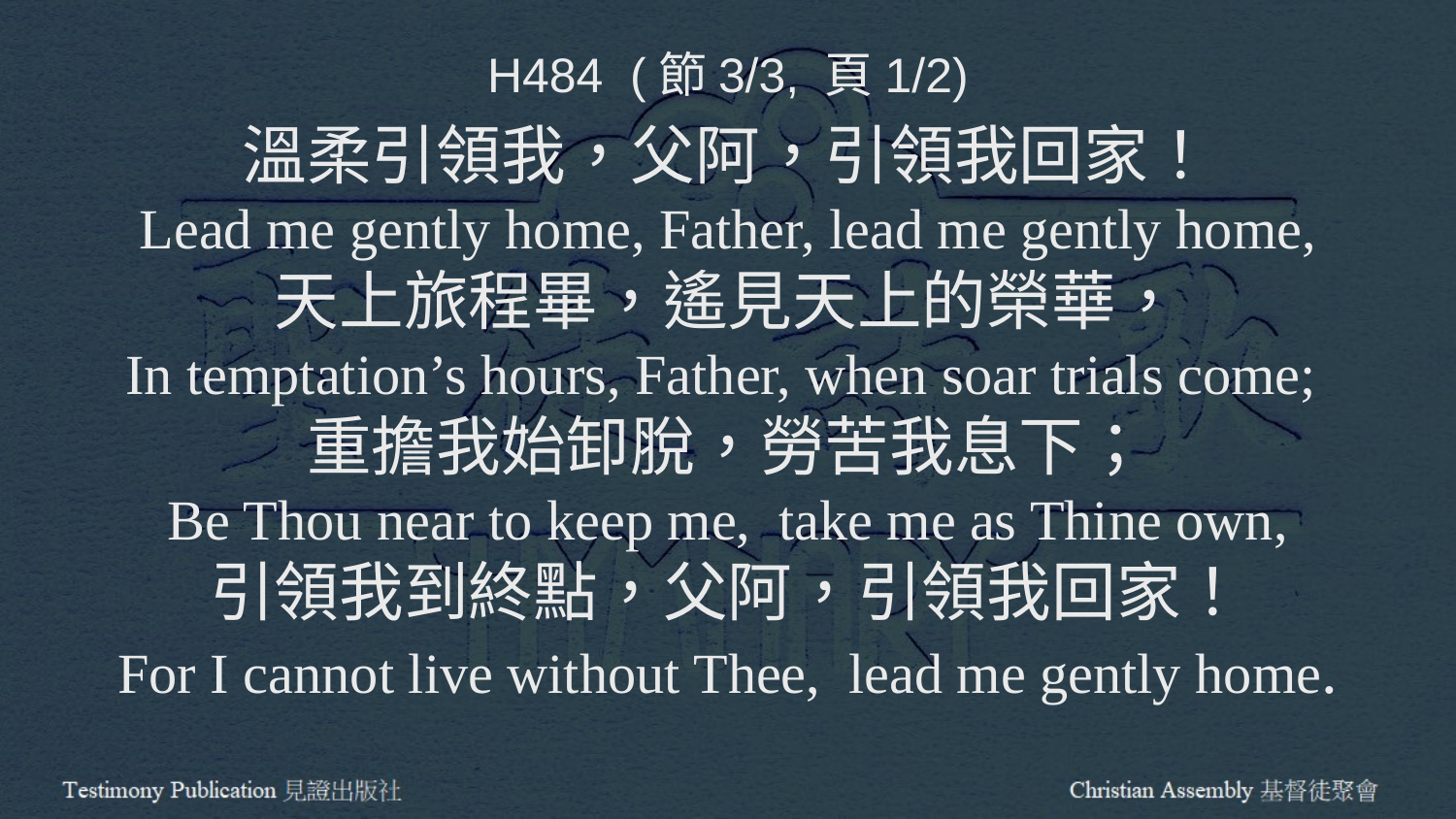

H484  (節3/3, 頁1/2)
溫柔引領我，父阿，引領我回家！
Lead me gently home, Father, lead me gently home,
天上旅程畢，遙見天上的榮華，
In temptation’s hours, Father, when soar trials come;
重擔我始卸脫，勞苦我息下；
Be Thou near to keep me,  take me as Thine own,
引領我到終點，父阿，引領我回家！
For I cannot live without Thee,  lead me gently home.